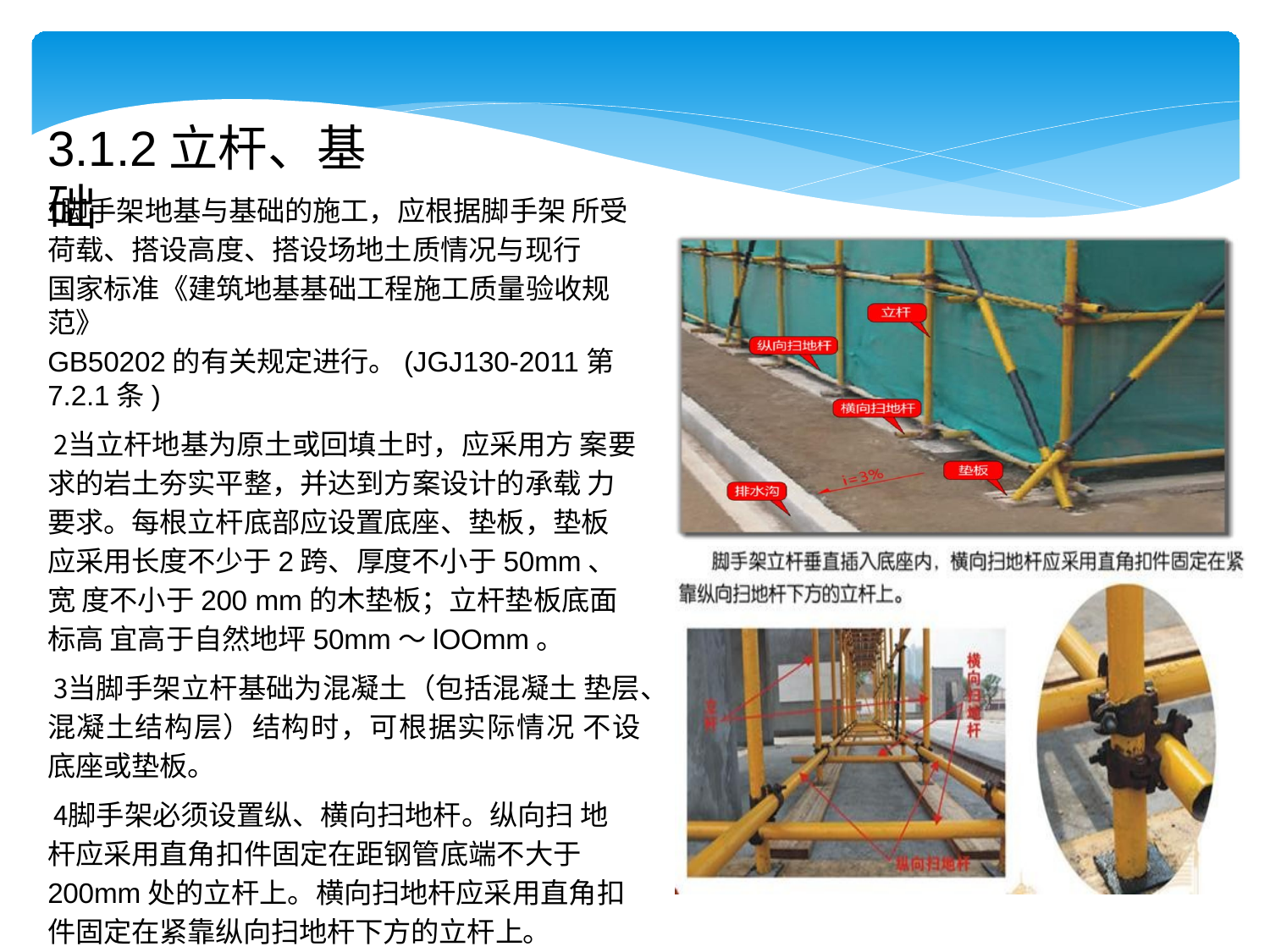

# 3.1.2立杆、基础

脚手架地基与基础的施工，应根据脚手架 所受荷载、搭设高度、搭设场地土质情况与现行
国家标准《建筑地基基础工程施工质量验收规范》
GB50202的有关规定进行。(JGJ130-2011第7.2.1条)
当立杆地基为原土或回填土时，应采用方 案要求的岩土夯实平整，并达到方案设计的承载 力要求。每根立杆底部应设置底座、垫板，垫板 应采用长度不少于2跨、厚度不小于50mm、宽 度不小于200 mm的木垫板；立杆垫板底面标高 宜高于自然地坪50mm～lOOmm。
当脚手架立杆基础为混凝土（包括混凝土 垫层、混凝土结构层）结构时，可根据实际情况 不设底座或垫板。
脚手架必须设置纵、横向扫地杆。纵向扫 地杆应采用直角扣件固定在距钢管底端不大于 200mm处的立杆上。横向扫地杆应采用直角扣 件固定在紧靠纵向扫地杆下方的立杆上。 (JGJ130-2011第6.3.2条)